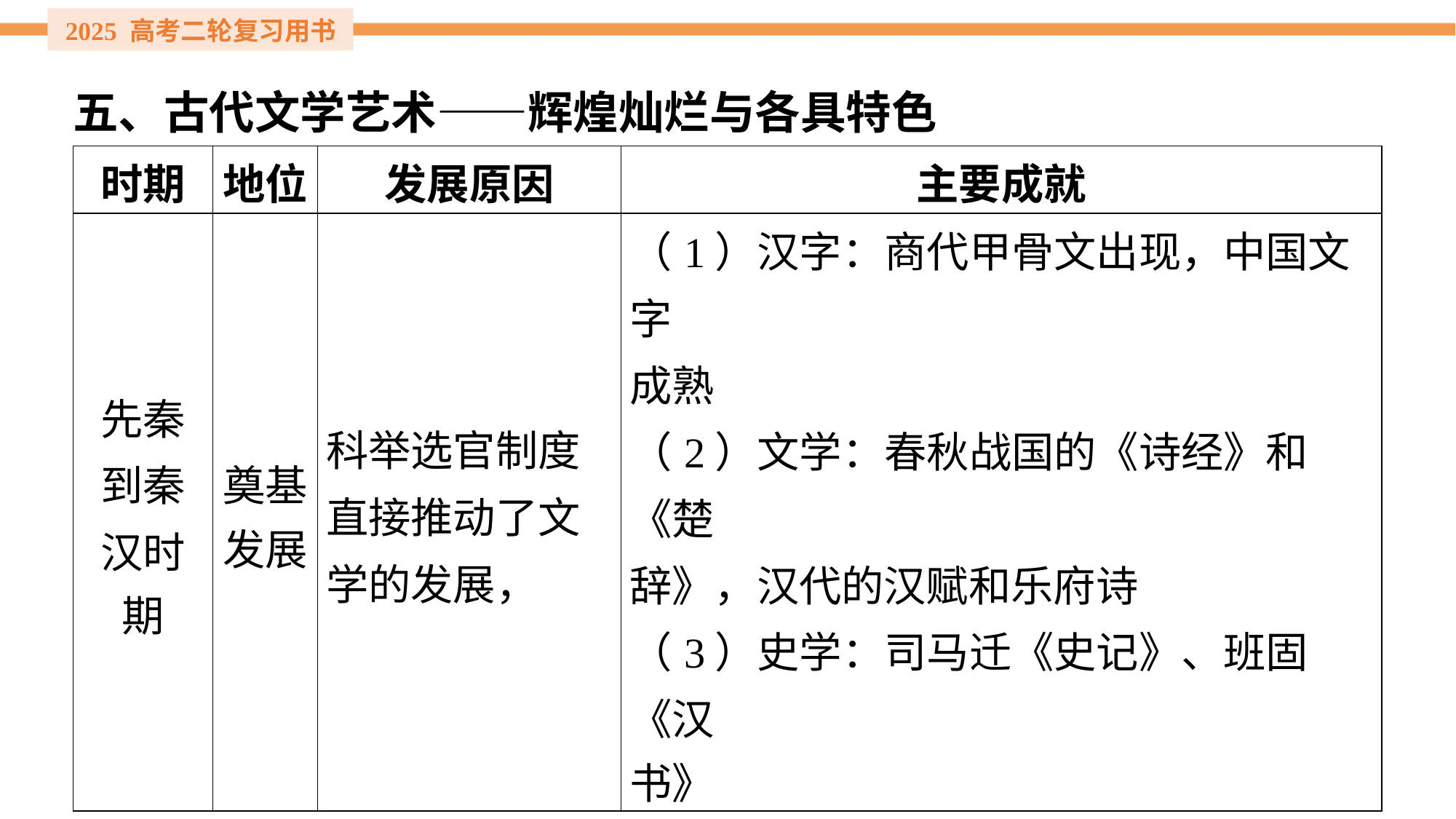

五、古代文学艺术——辉煌灿烂与各具特色
| 时期 | 地位 | 发展原因 | 主要成就 |
| --- | --- | --- | --- |
| 先秦 到秦 汉时 期 | 奠基 发展 | 科举选官制度 直接推动了文 学的发展， | （1）汉字：商代甲骨文出现，中国文字 成熟 （2）文学：春秋战国的《诗经》和《楚 辞》，汉代的汉赋和乐府诗 （3）史学：司马迁《史记》、班固《汉 书》 |